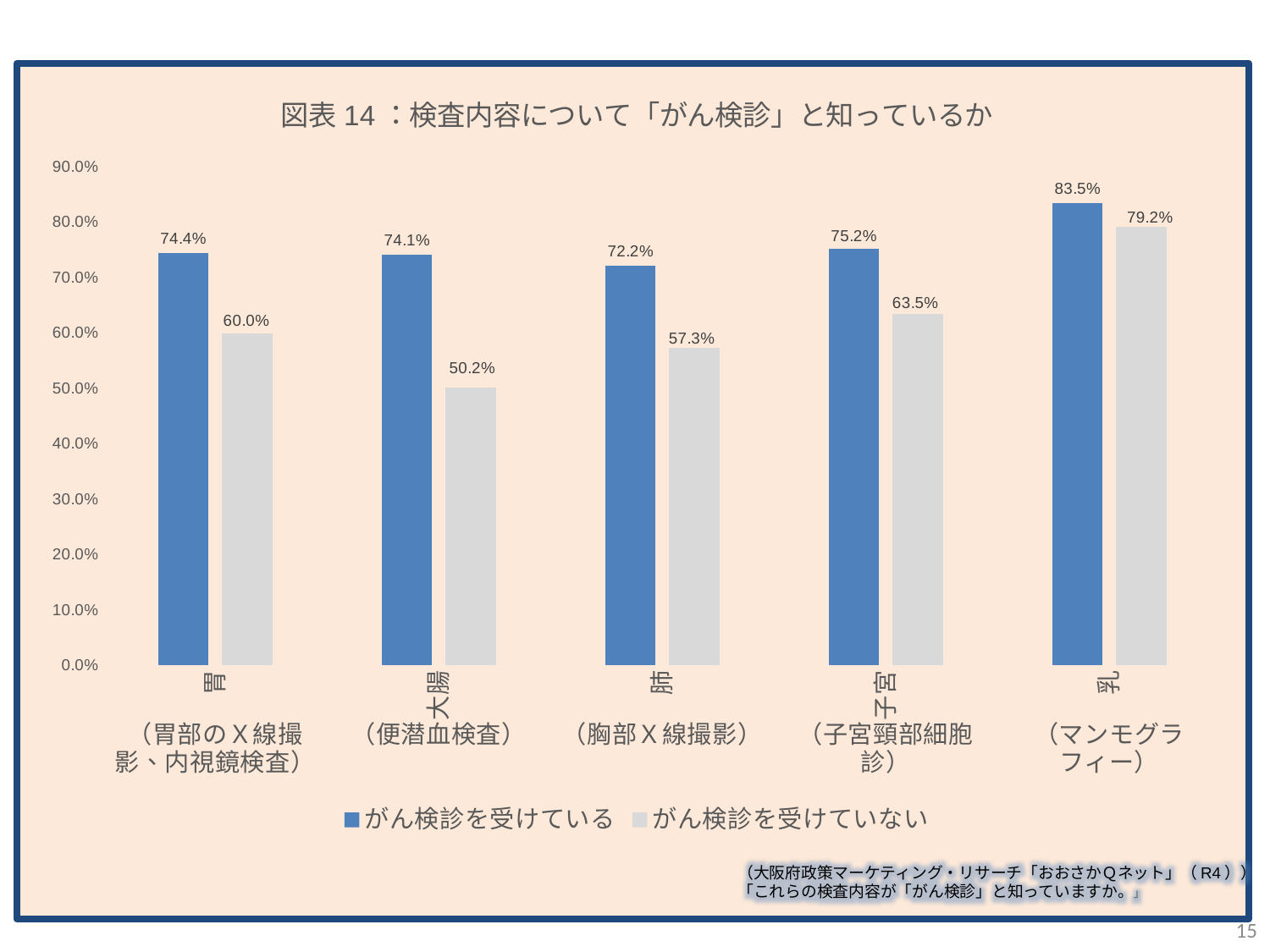

### Chart: 図表14：検査内容について「がん検診」と知っているか

| Category | がん検診を受けている | がん検診を受けていない |
|---|---|---|
| 胃 | 0.744 | 0.6 |
| 大腸 | 0.741 | 0.502 |
| 肺 | 0.722 | 0.573 |
| 子宮 | 0.752 | 0.635 |
| 乳 | 0.835 | 0.792 |
（大阪府政策マーケティング・リサーチ「おおさかＱネット」（R4））
「これらの検査内容が「がん検診」と知っていますか。」
15